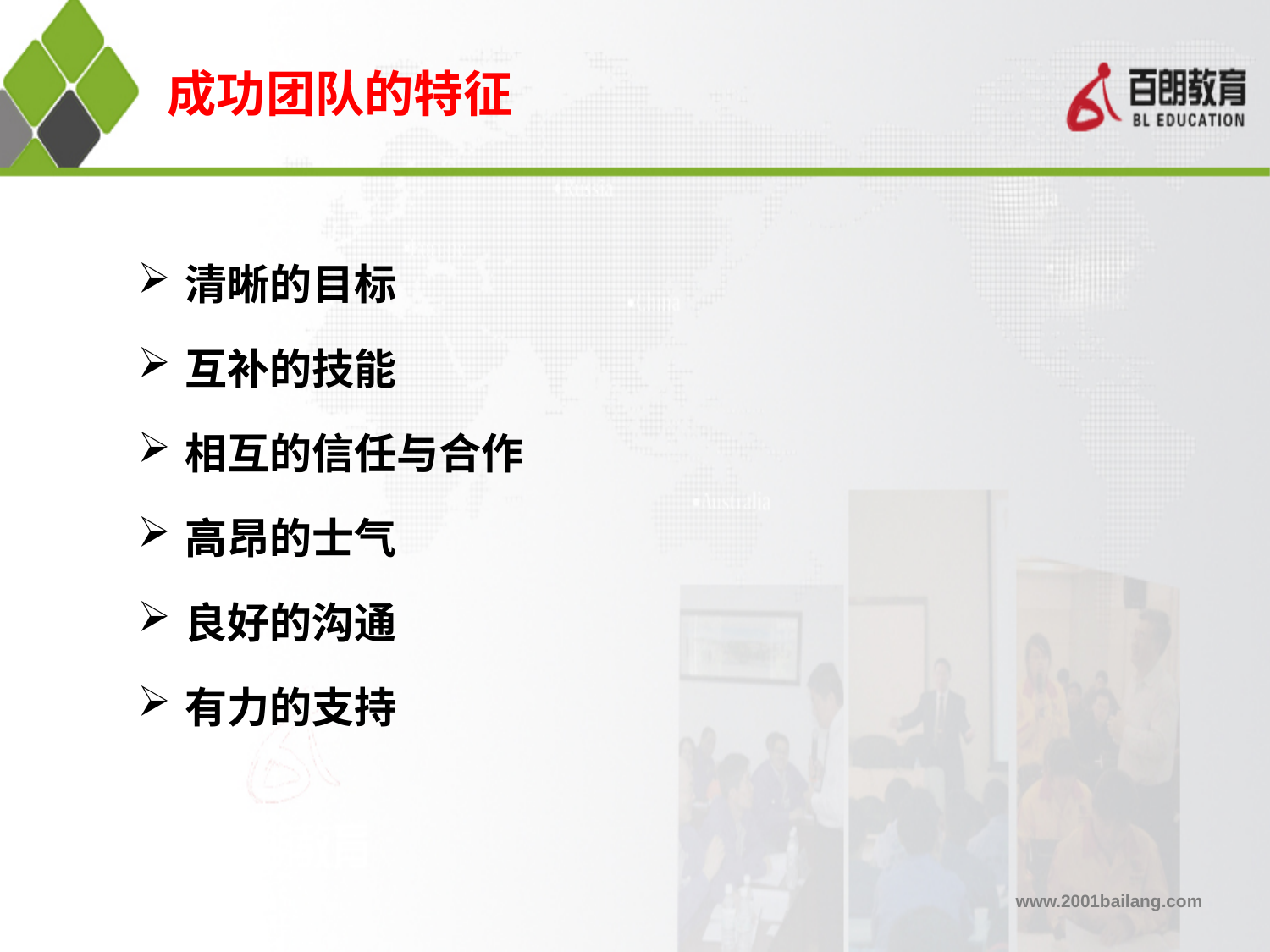

成功团队的特征
清晰的目标
互补的技能
相互的信任与合作
高昂的士气
良好的沟通
有力的支持